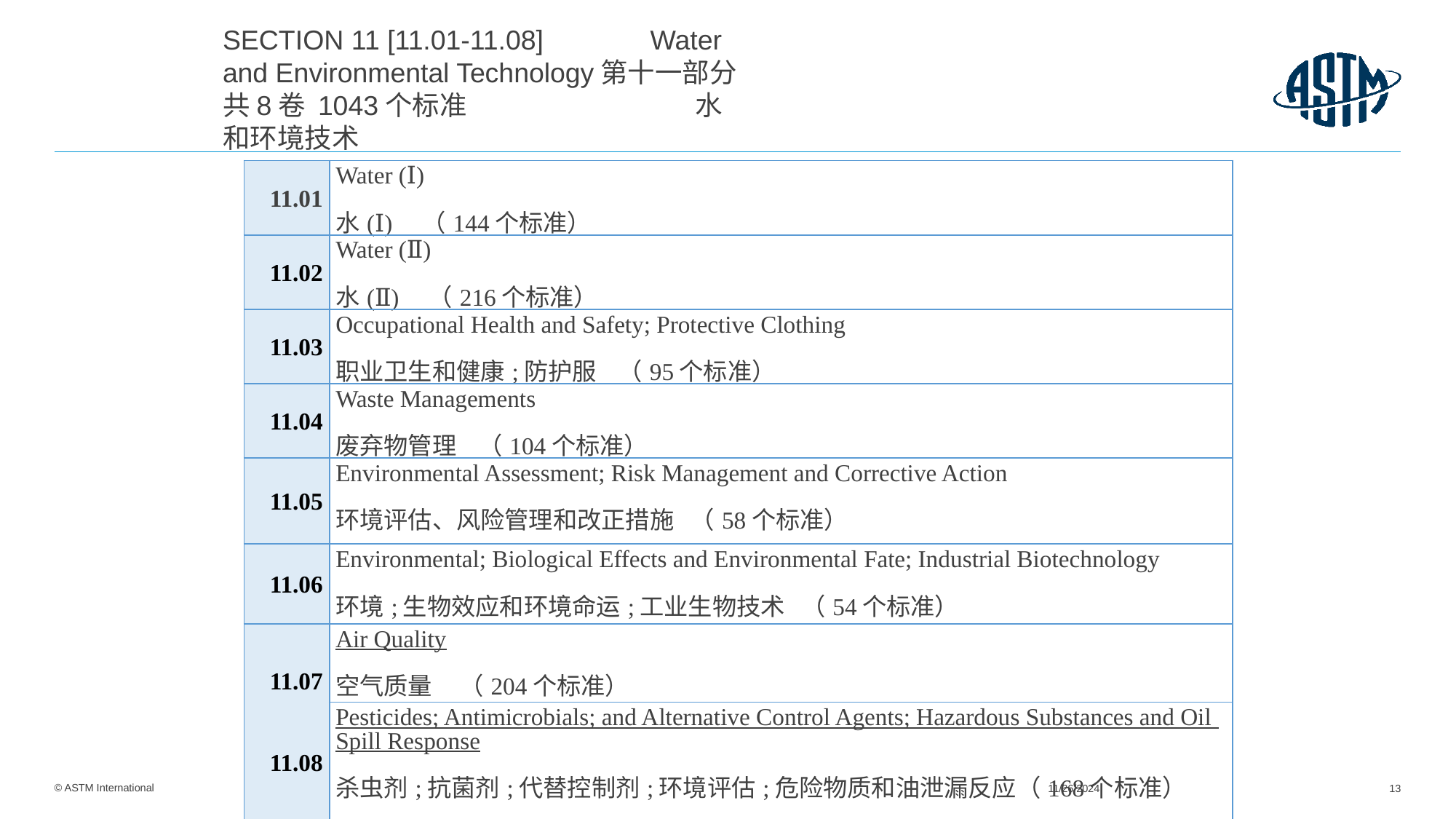

SECTION 11 [11.01-11.08]              Water and Environmental Technology第十一部分 共8卷 1043个标准                                     水和环境技术
| 11.01 | Water (Ⅰ) 水(Ⅰ) （144个标准） |
| --- | --- |
| 11.02 | Water (Ⅱ) 水(Ⅱ) （216个标准） |
| 11.03 | Occupational Health and Safety; Protective Clothing 职业卫生和健康;防护服 （95个标准） |
| 11.04 | Waste Managements 废弃物管理 （104个标准） |
| 11.05 | Environmental Assessment; Risk Management and Corrective Action 环境评估、风险管理和改正措施 （58个标准） |
| 11.06 | Environmental; Biological Effects and Environmental Fate; Industrial Biotechnology 环境;生物效应和环境命运;工业生物技术 （54个标准） |
| 11.07   11.08 | Air Quality 空气质量 （204个标准） |
|  | Pesticides; Antimicrobials; and Alternative Control Agents; Hazardous Substances and Oil Spill Response 杀虫剂;抗菌剂;代替控制剂;环境评估;危险物质和油泄漏反应（168个标准） |
11/26/2024
13